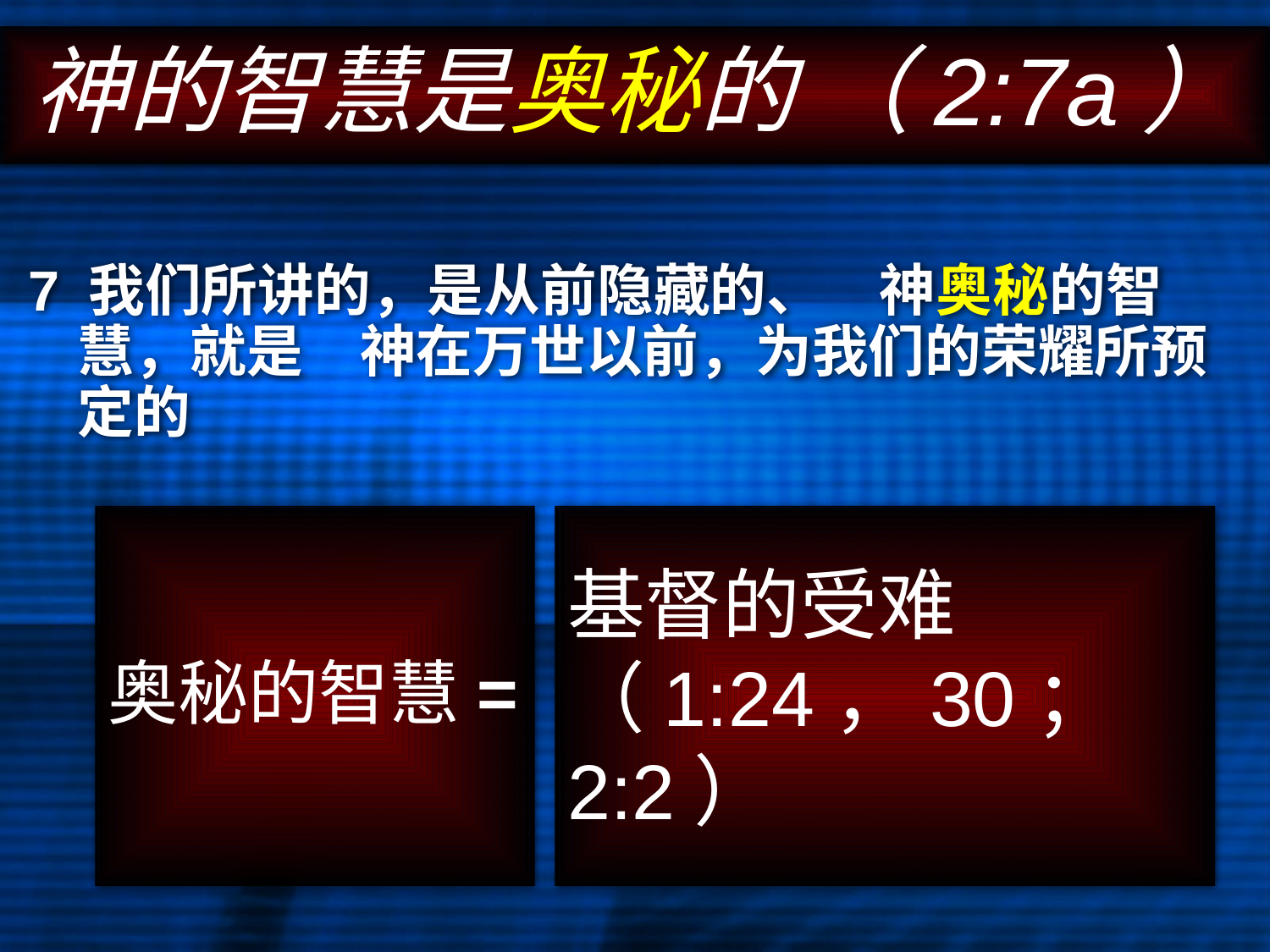

# 神的智慧是奥秘的 （2:7a）
 7 我们所讲的，是从前隐藏的、　神奥秘的智慧，就是　神在万世以前，为我们的荣耀所预定的
奥秘的智慧=
基督的受难
（1:24，30；2:2）